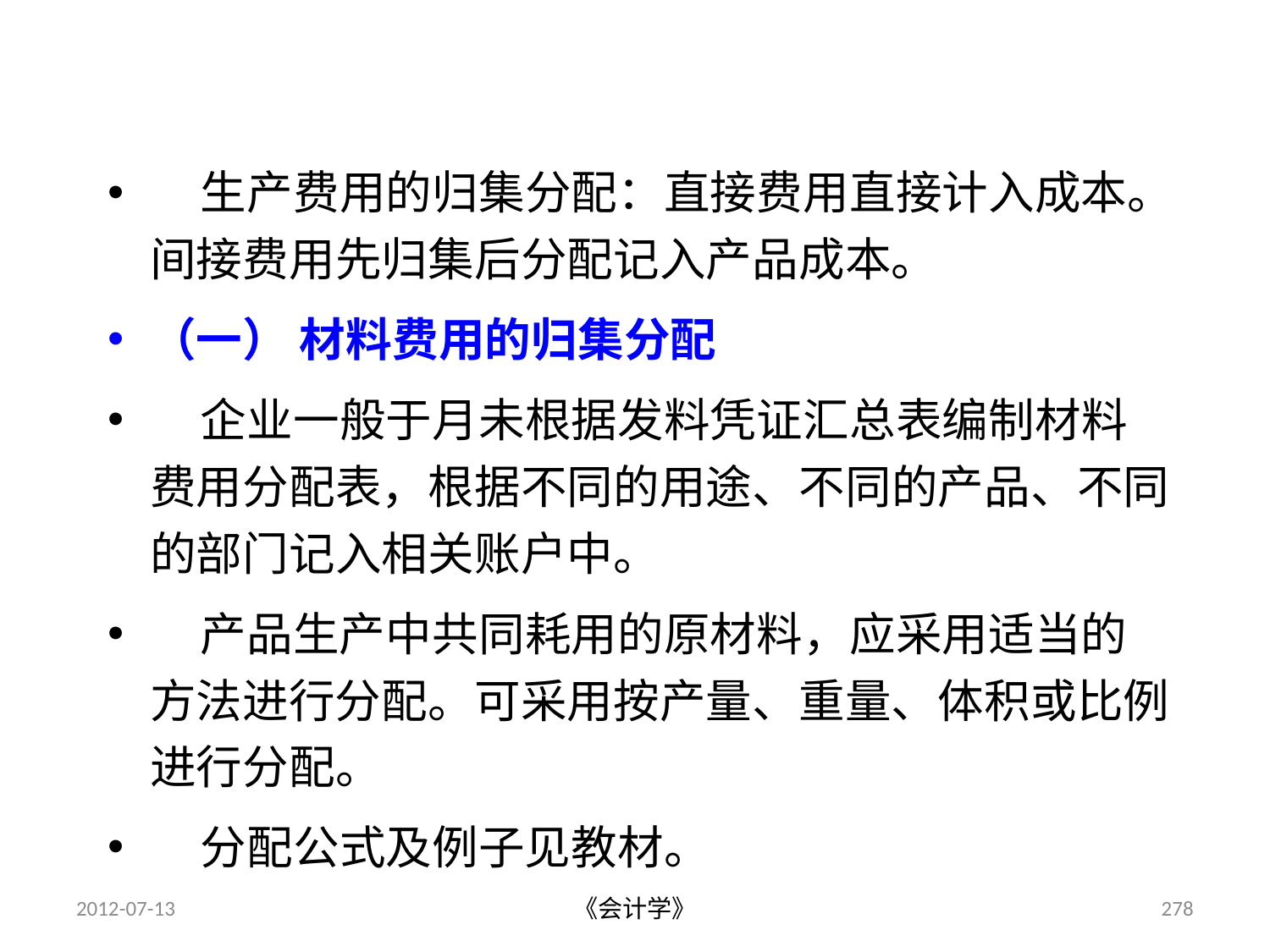

# 四、生产费用的归集分配
    生产费用的归集分配：直接费用直接计入成本。间接费用先归集后分配记入产品成本。
（一） 材料费用的归集分配
    企业一般于月未根据发料凭证汇总表编制材料费用分配表，根据不同的用途、不同的产品、不同的部门记入相关账户中。
    产品生产中共同耗用的原材料，应采用适当的方法进行分配。可采用按产量、重量、体积或比例进行分配。
    分配公式及例子见教材。

2012-07-13
《会计学》
278